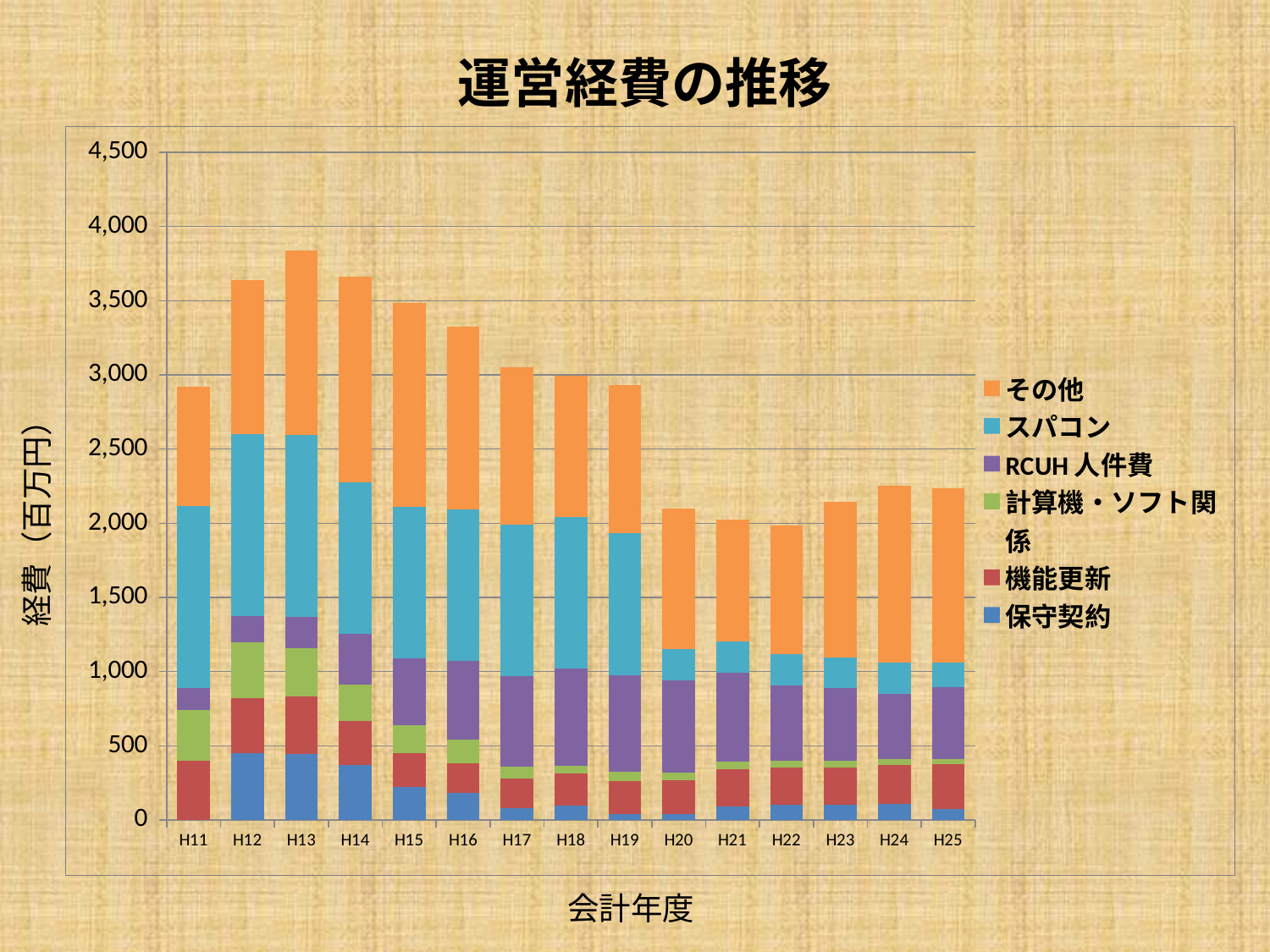

運営経費の推移

### Chart

| Category | 保守契約 | 機能更新 | 計算機・ソフト関係 | RCUH人件費 | スパコン | その他 |
|---|---|---|---|---|---|---|
| H11 | 0.0 | 400.0 | 341.248 | 149.23999999999998 | 1227.5423999999998 | 800.1906000000006 |
| H12 | 450.0 | 370.0 | 380.0 | 175.0 | 1227.5423999999998 | 1035.0876000000003 |
| H13 | 444.0 | 386.0 | 327.178 | 210.0 | 1227.5423999999998 | 1244.7256000000011 |
| H14 | 370.0 | 300.0 | 241.792 | 340.0 | 1022.9519999999995 | 1387.4860000000003 |
| H15 | 220.0 | 230.0 | 187.15 | 450.0 | 1022.9519999999995 | 1372.898 |
| H16 | 185.0 | 195.0 | 159.40200000000004 | 530.0 | 1022.9519999999995 | 1235.042 |
| H17 | 80.0 | 200.0 | 80.85 | 607.0 | 1022.9519999999995 | 1062.6009999999997 |
| H18 | 95.0 | 220.0 | 51.4 | 655.0 | 1023.0 | 948.6019999999999 |
| H19 | 40.0 | 220.0 | 65.3 | 650.0 | 959.0 | 995.7 |
| H20 | 40.0 | 230.0 | 52.0 | 620.0 | 210.0 | 947.0 |
| H21 | 91.0 | 250.0 | 51.0 | 600.0 | 210.0 | 821.0 |
| H22 | 105.0 | 250.0 | 42.0 | 510.0 | 210.0 | 870.0 |
| H23 | 105.0 | 250.0 | 45.0 | 488.0 | 210.0 | 1047.0 |
| H24 | 108.0 | 262.0 | 42.0 | 440.0 | 206.0 | 1196.0 |
| H25 | 74.0 | 301.0 | 36.0 | 485.0 | 162.0 | 1175.0 |
経費（百万円）
会計年度